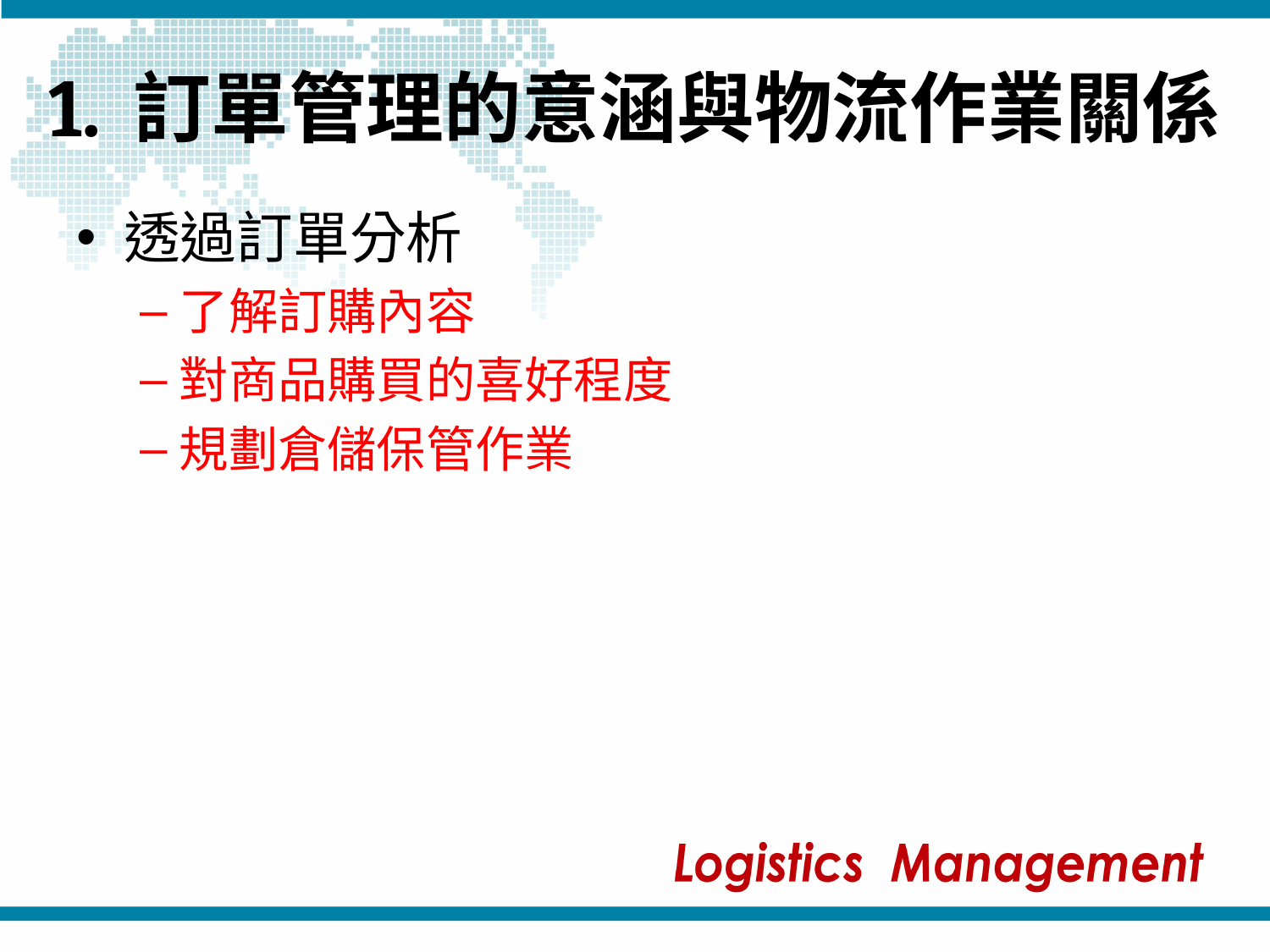

1. 訂單管理的意涵與物流作業關係
透過訂單分析
了解訂購內容
對商品購買的喜好程度
規劃倉儲保管作業